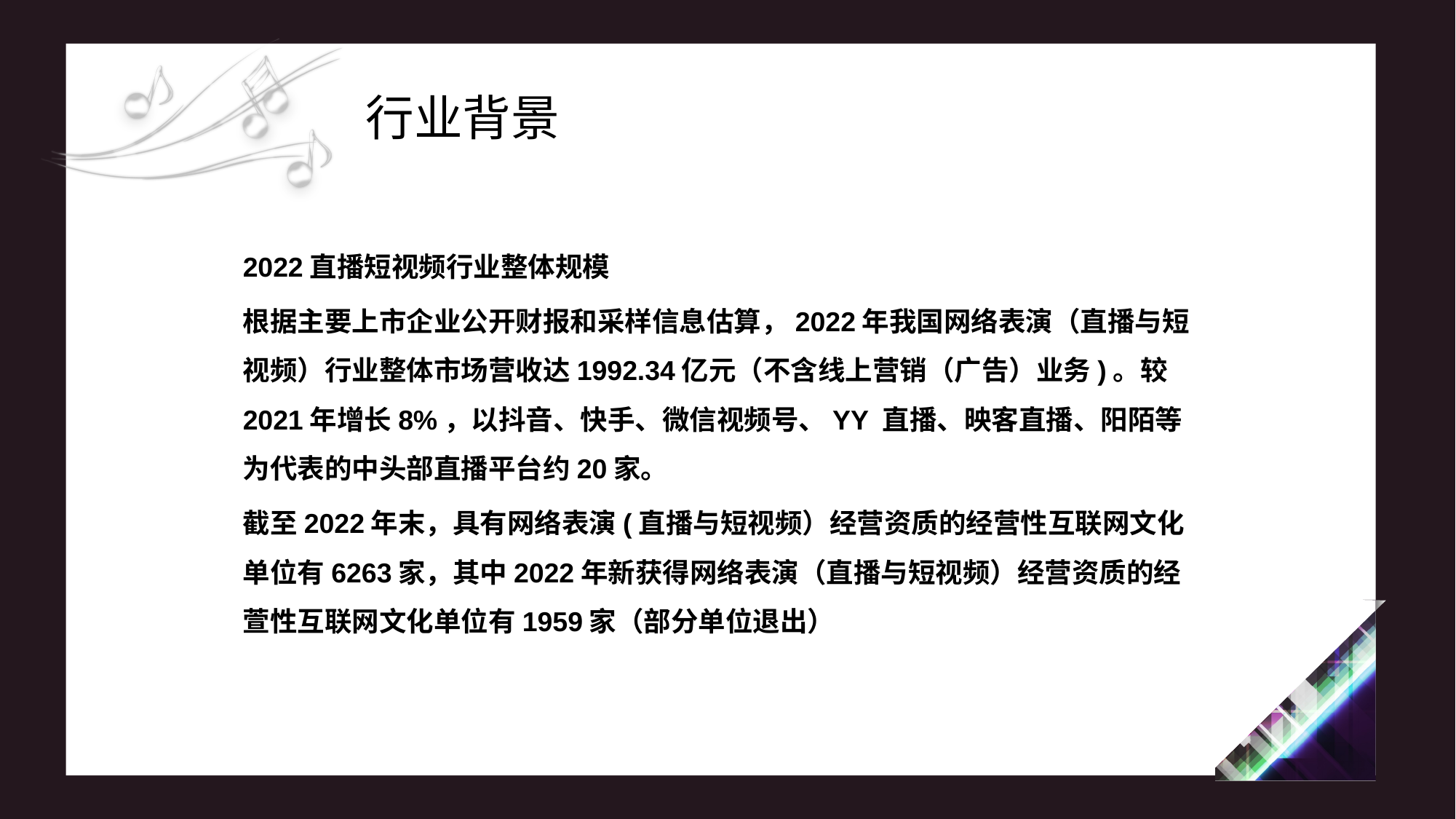

行业背景
2022直播短视频行业整体规模
根据主要上市企业公开财报和采样信息估算，2022年我国网络表演（直播与短视频）行业整体市场营收达1992.34亿元（不含线上营销（广告）业务)。较2021年增长8%，以抖音、快手、微信视频号、YY 直播、映客直播、阳陌等为代表的中头部直播平台约20家。
截至2022年末，具有网络表演(直播与短视频）经营资质的经营性互联网文化单位有6263家，其中2022年新获得网络表演（直播与短视频）经营资质的经萱性互联网文化单位有1959家（部分单位退出）